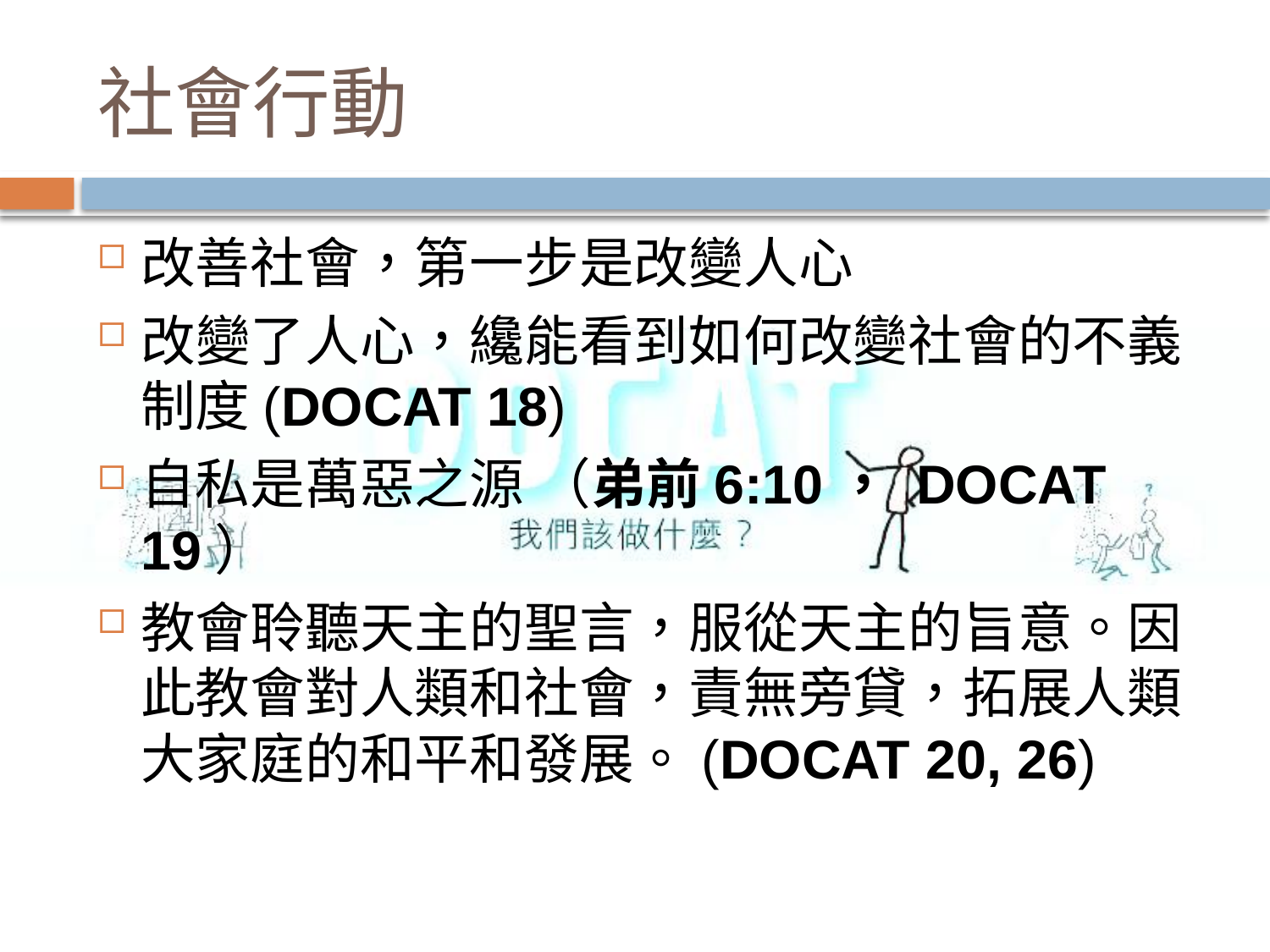

# 社會行動
改善社會，第一步是改變人心
改變了人心，纔能看到如何改變社會的不義制度(DOCAT 18)
自私是萬惡之源 （弟前6:10， DOCAT 19）
教會聆聽天主的聖言，服從天主的旨意。因此教會對人類和社會，責無旁貸，拓展人類大家庭的和平和發展。(DOCAT 20, 26)